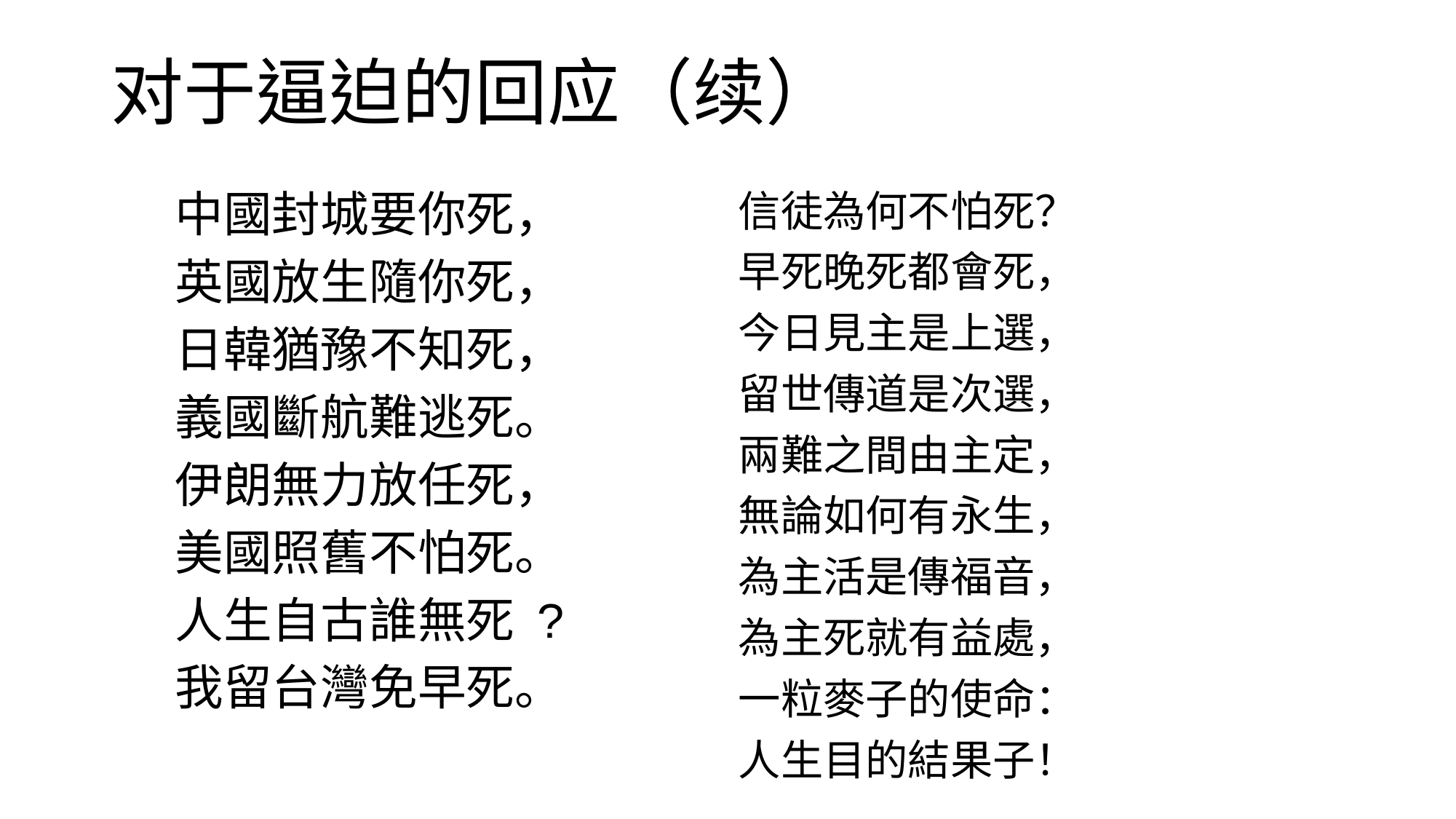

# 对于逼迫的回应（续）
信徒為何不怕死？
早死晚死都會死，
今日見主是上選，
留世傳道是次選，
兩難之間由主定，
無論如何有永生，
為主活是傳福音，
為主死就有益處，
一粒麥子的使命：
人生目的結果子！
中國封城要你死，
英國放生隨你死，
日韓猶豫不知死，
義國斷航難逃死。
伊朗無力放任死，
美國照舊不怕死。
人生自古誰無死 ?
我留台灣免早死。